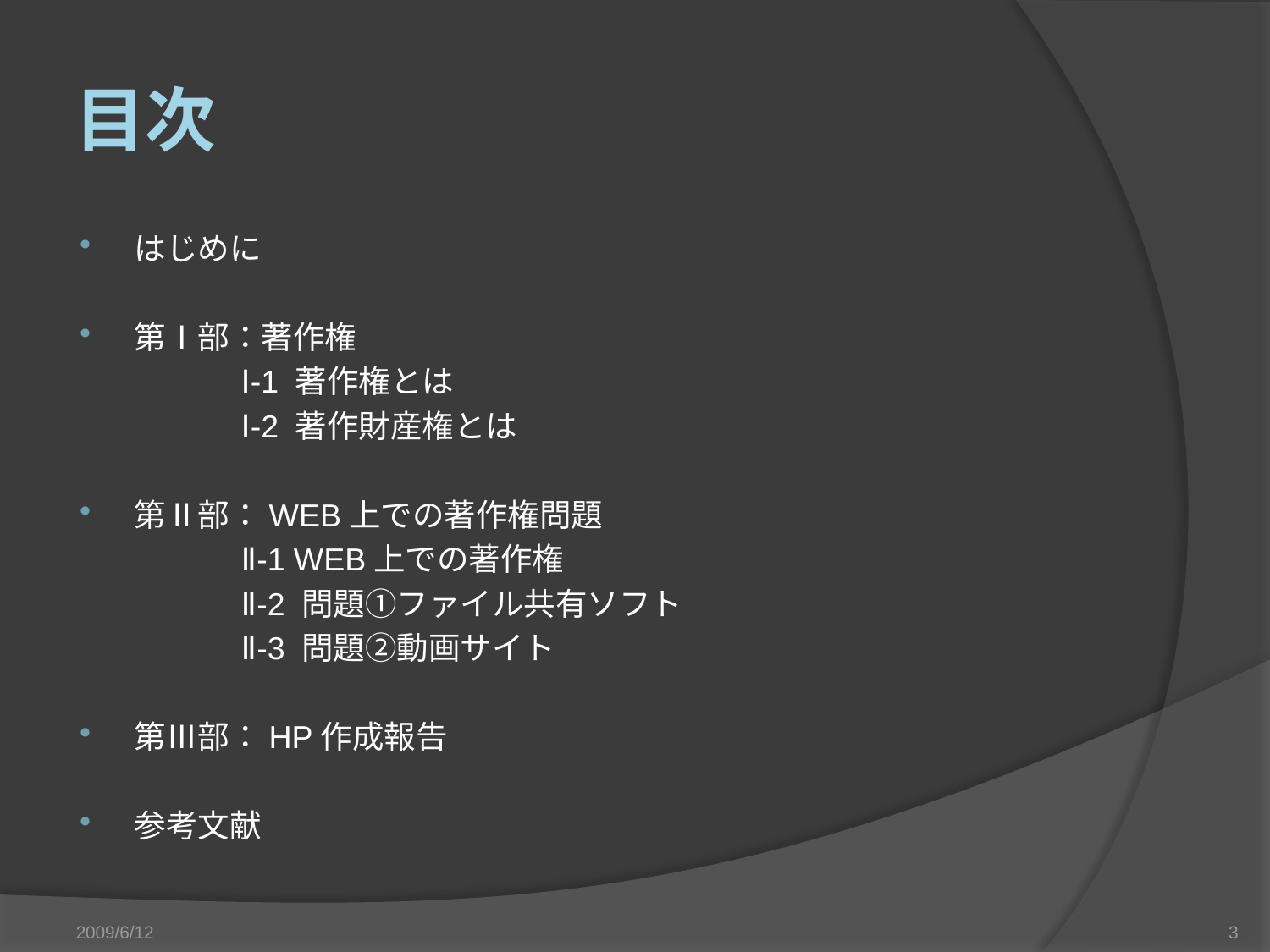

# 目次
はじめに

第Ⅰ部：著作権
                  Ⅰ-1 著作権とは
                  Ⅰ-2 著作財産権とは

第Ⅱ部：WEB上での著作権問題
                  Ⅱ-1 WEB上での著作権
                  Ⅱ-2 問題①ファイル共有ソフト
                  Ⅱ-3 問題②動画サイト

第Ⅲ部：HP作成報告

参考文献

2009/6/12
3